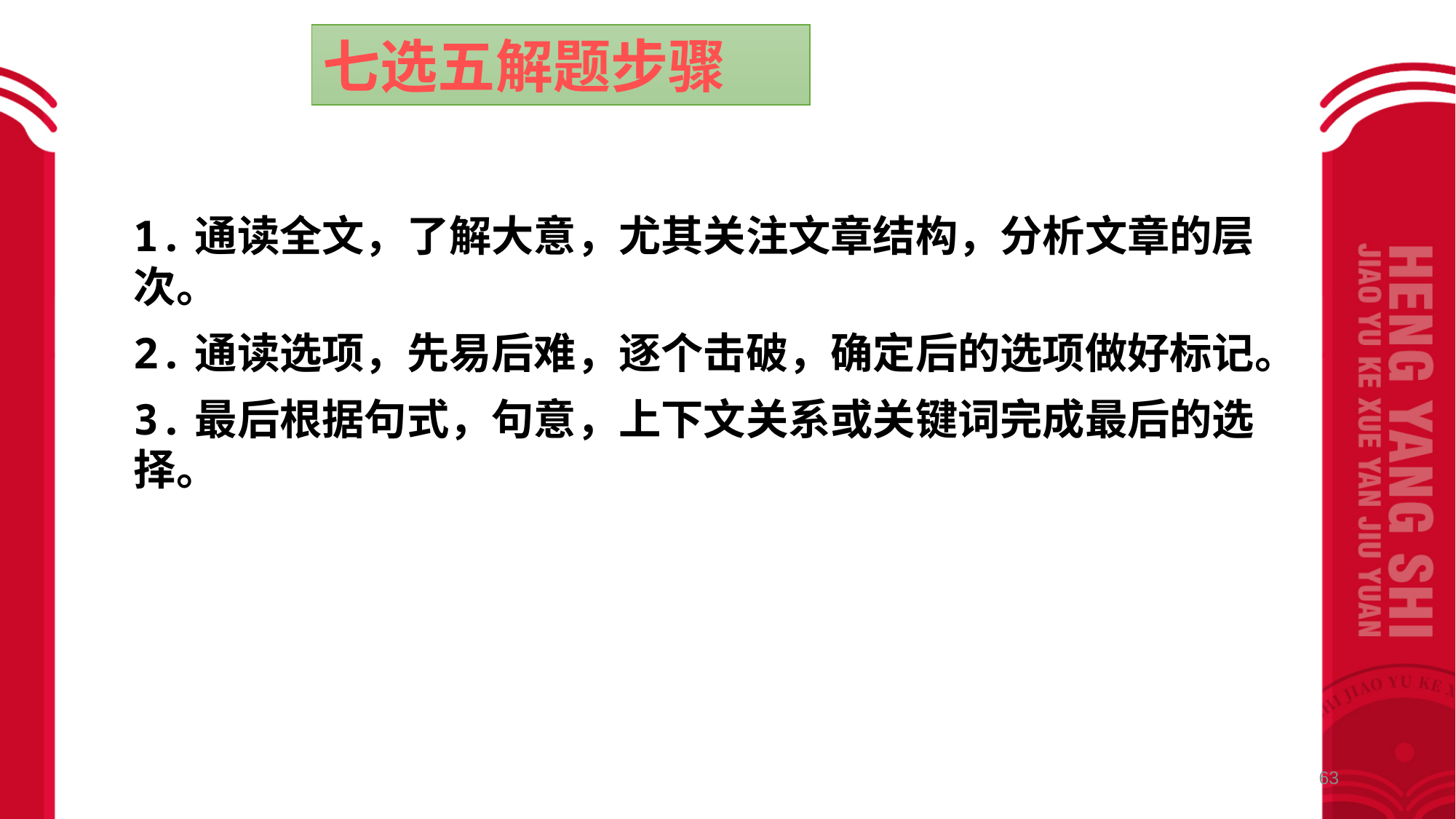

七选五解题步骤
1.通读全文，了解大意，尤其关注文章结构，分析文章的层次。
2.通读选项，先易后难，逐个击破，确定后的选项做好标记。
3.最后根据句式，句意，上下文关系或关键词完成最后的选择。

63